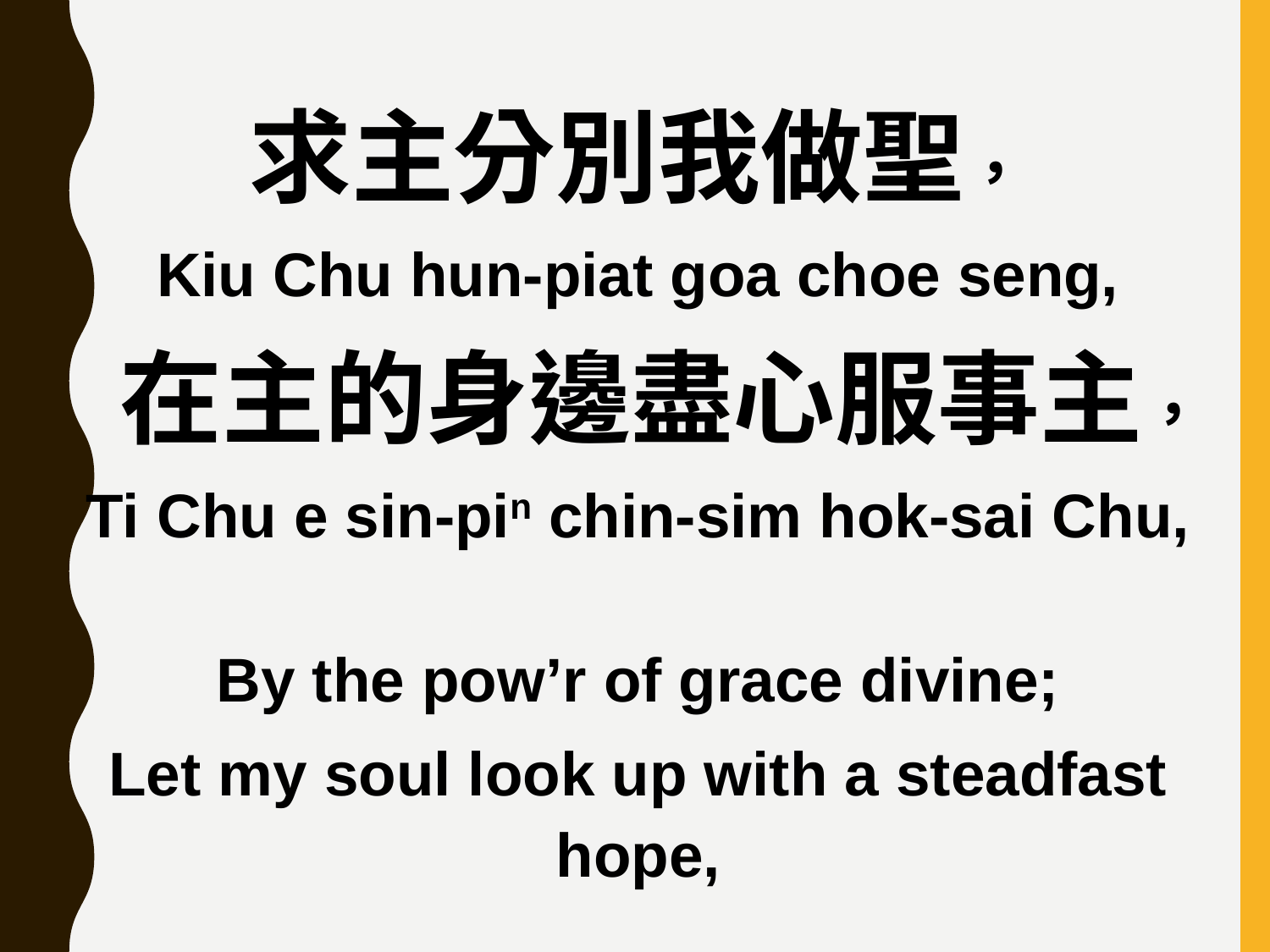

求主分別我做聖，
Kiu Chu hun-piat goa choe seng,
 在主的身邊盡心服事主，
Ti Chu e sin-pin chin-sim hok-sai Chu,

By the pow’r of grace divine;
Let my soul look up with a steadfast hope,